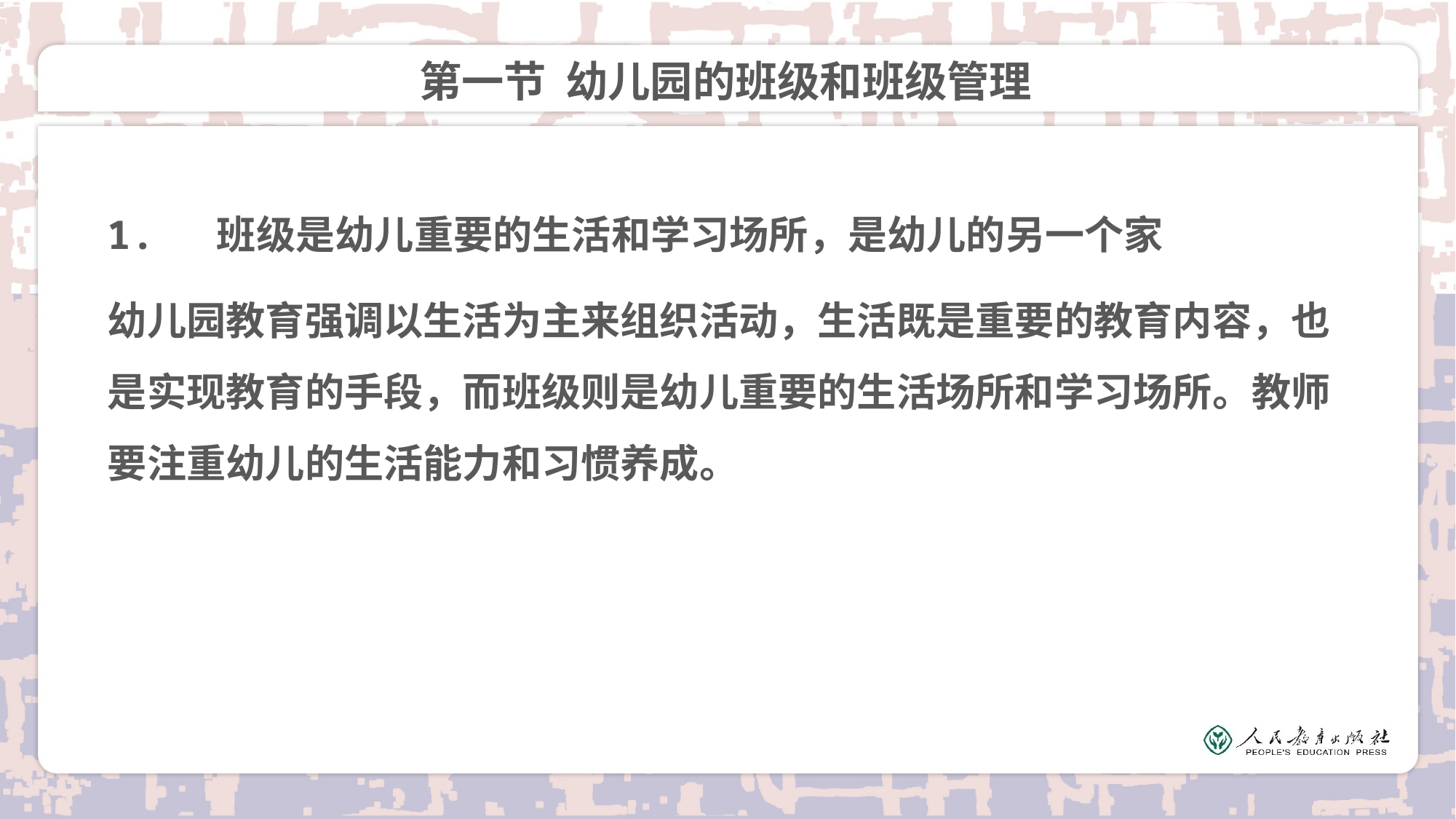

# 第一节  幼儿园的班级和班级管理
1.	班级是幼儿重要的生活和学习场所，是幼儿的另一个家
幼儿园教育强调以生活为主来组织活动，生活既是重要的教育内容，也是实现教育的手段，而班级则是幼儿重要的生活场所和学习场所。教师要注重幼儿的生活能力和习惯养成。